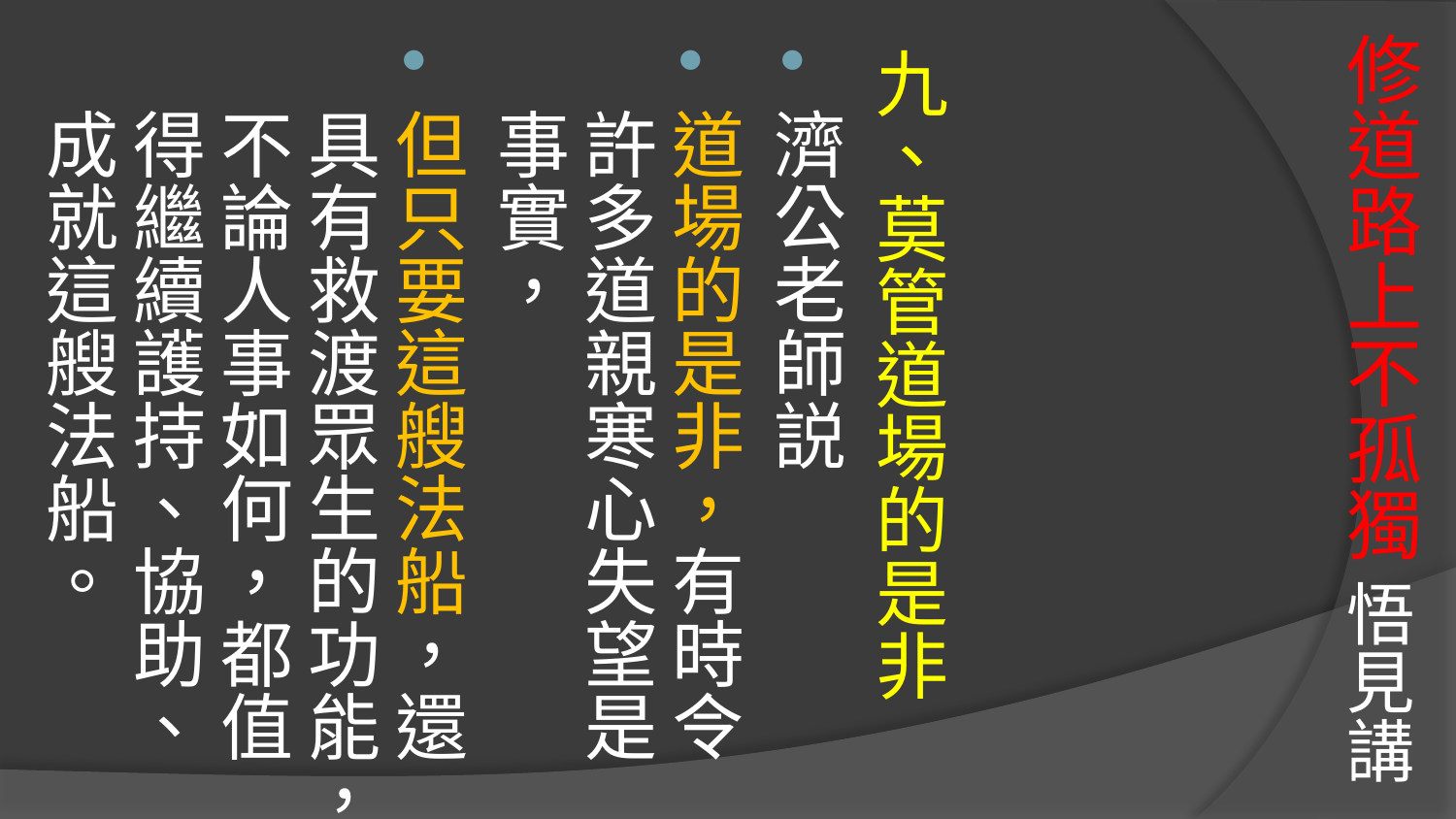

# 修道路上不孤獨 悟見講
九、莫管道場的是非
濟公老師説
道場的是非，有時令許多道親寒心失望是事實，
但只要這艘法船，還具有救渡眾生的功能，不論人事如何，都值得繼續護持、協助、成就這艘法船。